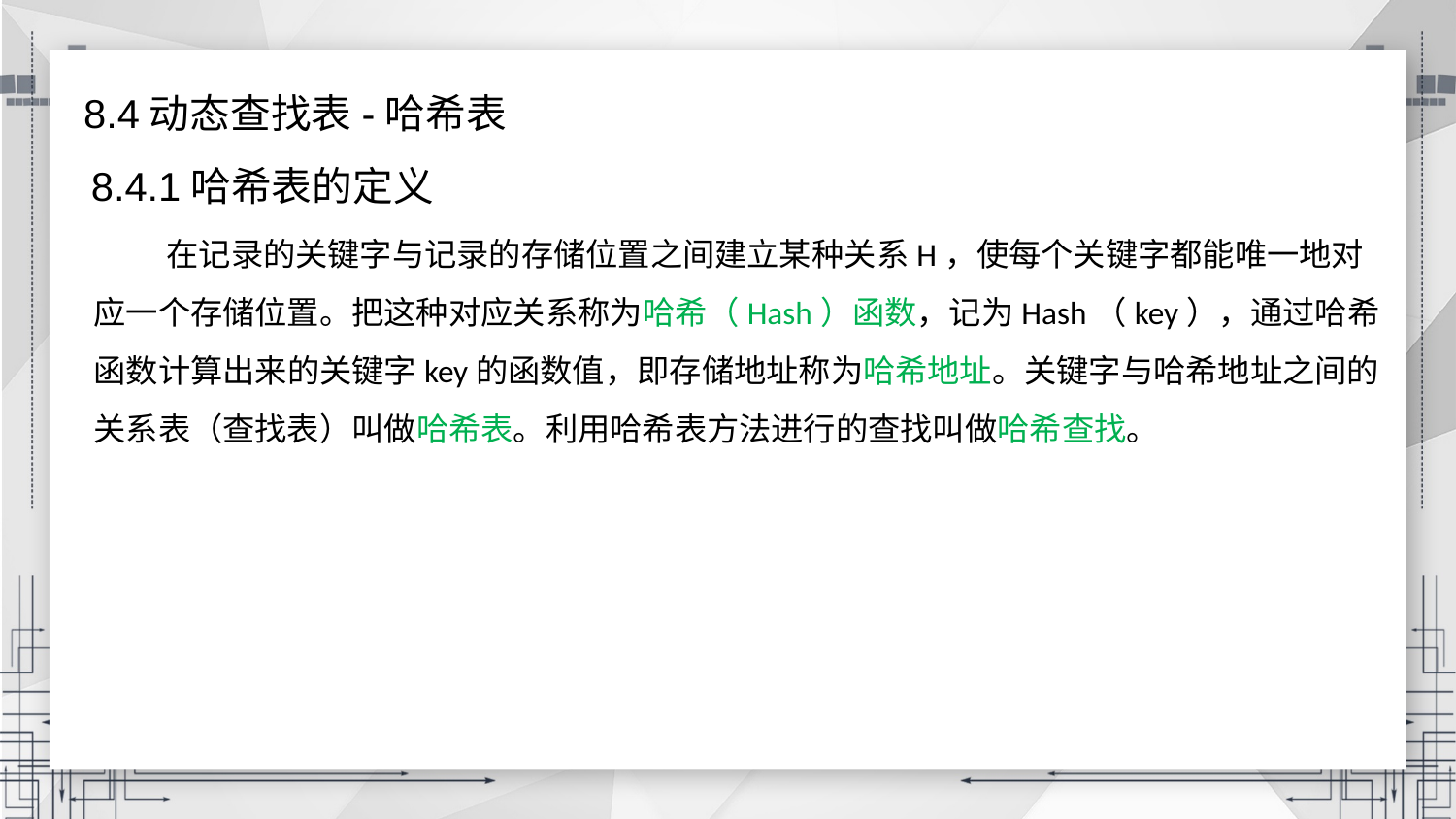

8.4动态查找表-哈希表
8.4.1哈希表的定义
在记录的关键字与记录的存储位置之间建立某种关系H，使每个关键字都能唯一地对应一个存储位置。把这种对应关系称为哈希（Hash）函数，记为Hash（key），通过哈希函数计算出来的关键字key的函数值，即存储地址称为哈希地址。关键字与哈希地址之间的关系表（查找表）叫做哈希表。利用哈希表方法进行的查找叫做哈希查找。